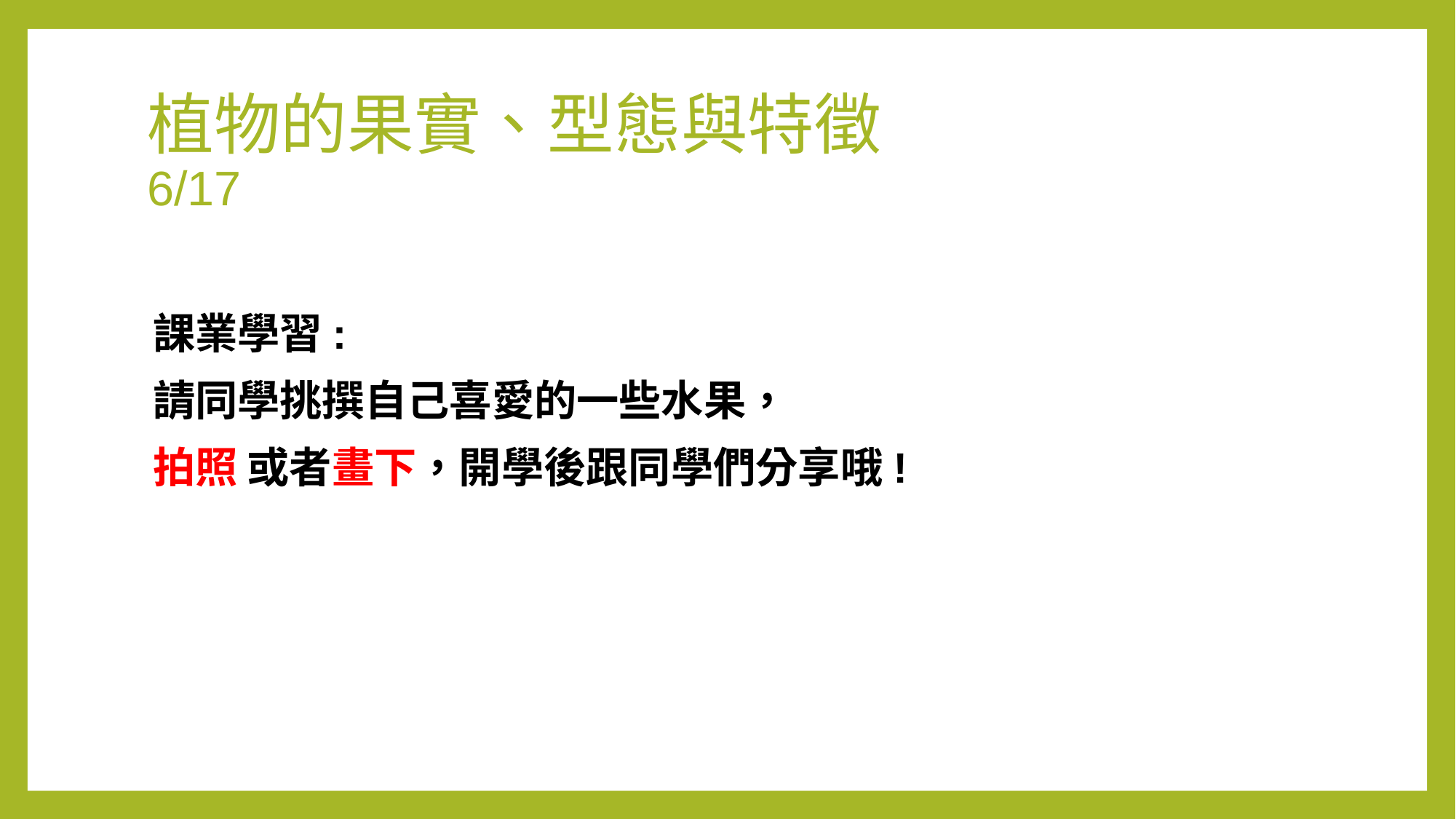

# 植物的果實、型態與特徵                      6/17

課業學習:
請同學挑撰自己喜愛的一些水果，
拍照 或者畫下，開學後跟同學們分享哦!